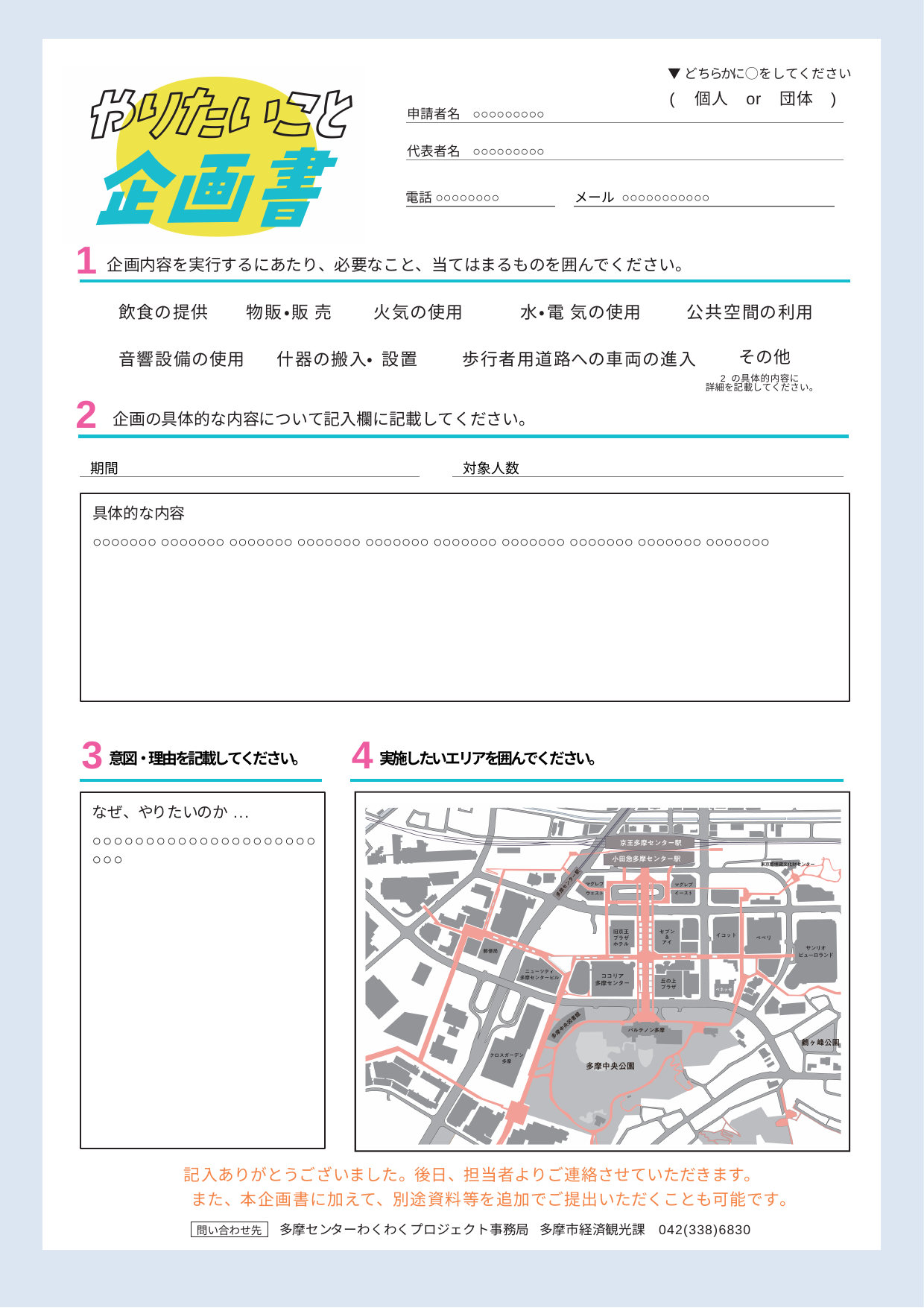

○○○○○○○○○
○○○○○○○○○
○○○○○○○○
○○○○○○○○○○○

具体的な内容
○○○○○○○ ○○○○○○○ ○○○○○○○ ○○○○○○○ ○○○○○○○ ○○○○○○○ ○○○○○○○ ○○○○○○○ ○○○○○○○ ○○○○○○○

なぜ、やりたいのか...
○○○○○○○○○○○○○○○○○○○○○○○○